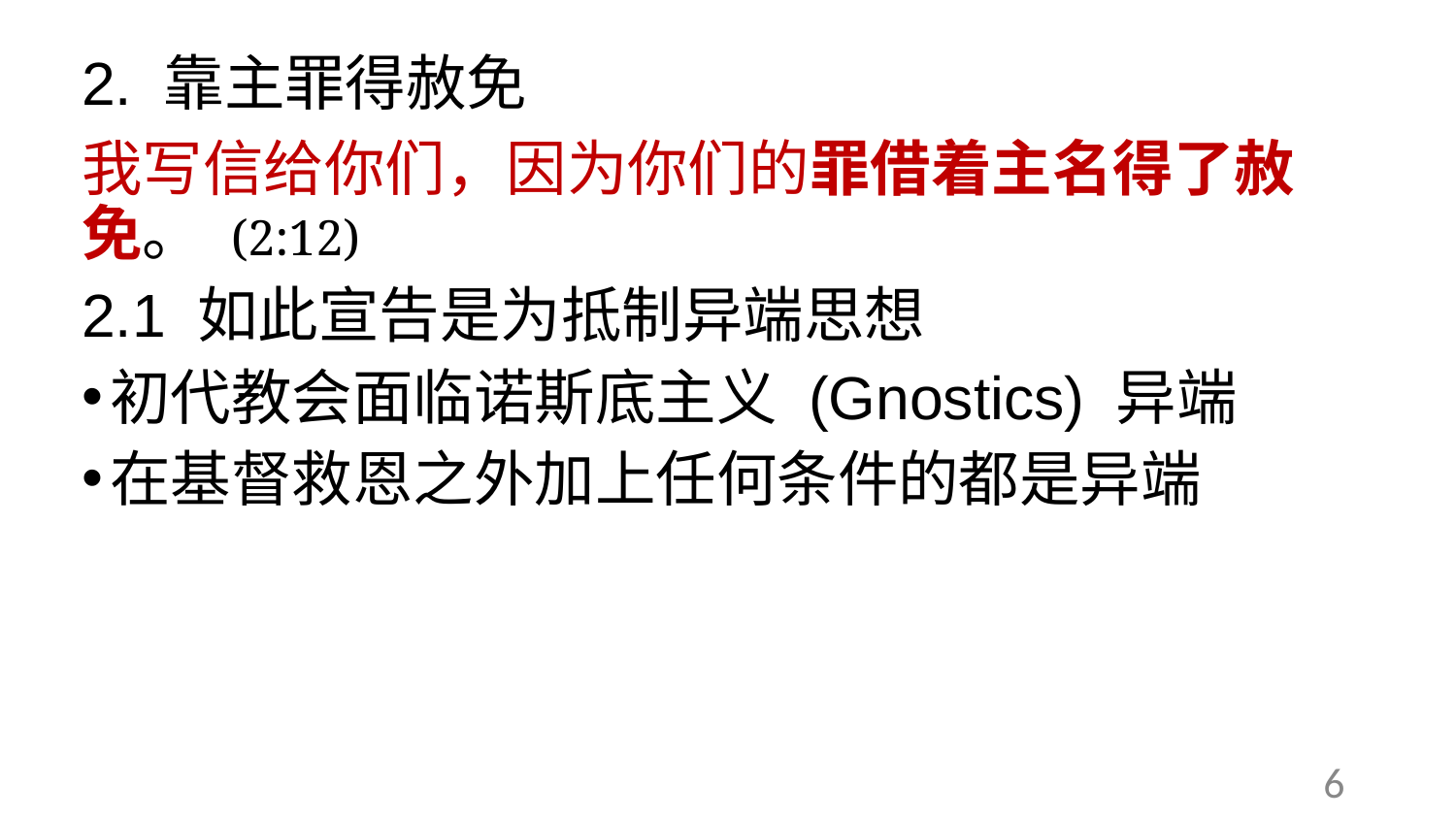

# 2. 靠主罪得赦免
我写信给你们，因为你们的罪借着主名得了赦免。 (2:12)
2.1 如此宣告是为抵制异端思想
初代教会面临诺斯底主义 (Gnostics) 异端
在基督救恩之外加上任何条件的都是异端

6